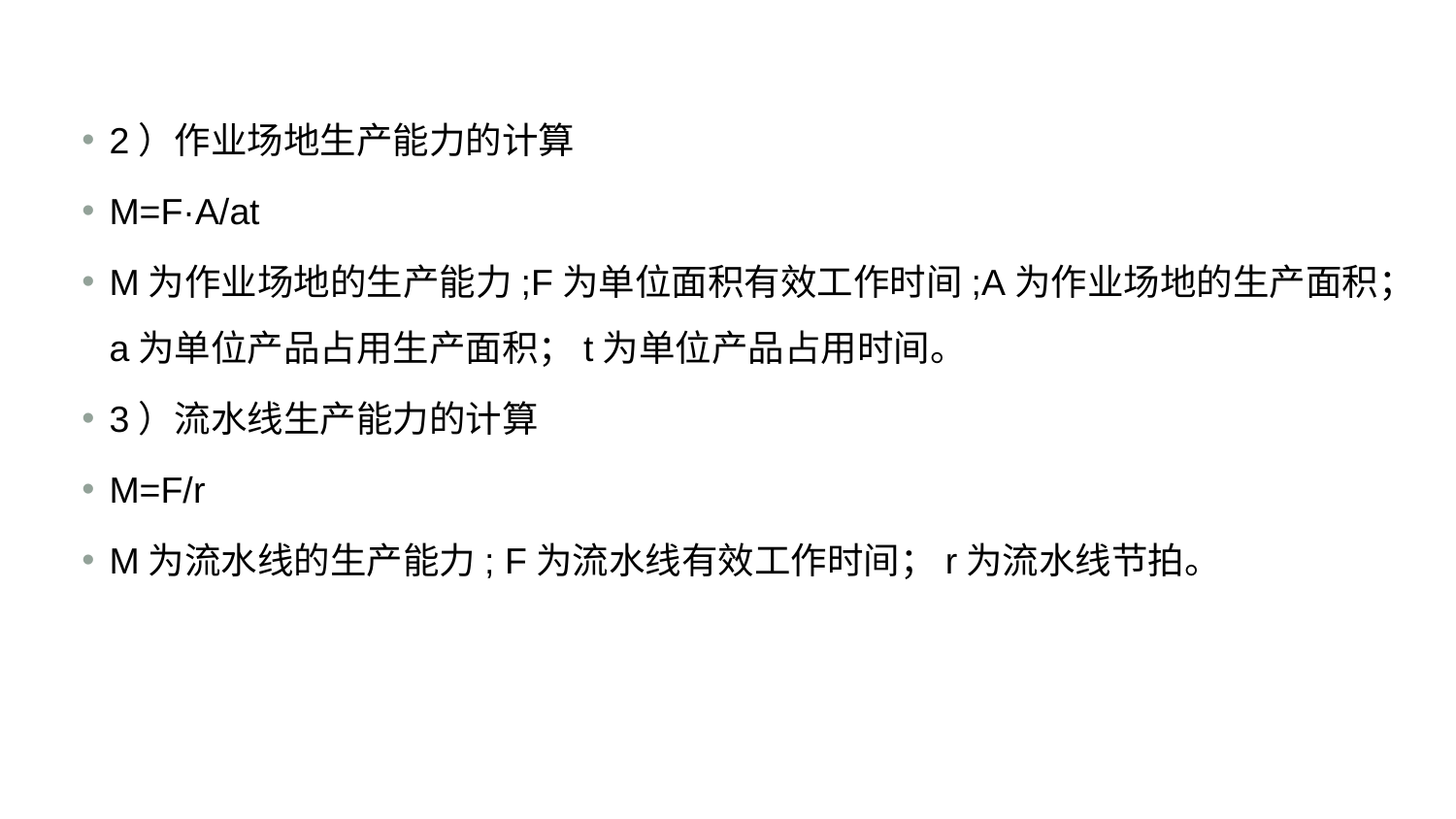

#
2）作业场地生产能力的计算
M=F·A/at
M为作业场地的生产能力;F为单位面积有效工作时间;A为作业场地的生产面积；a为单位产品占用生产面积；t为单位产品占用时间。
3）流水线生产能力的计算
M=F/r
M为流水线的生产能力; F为流水线有效工作时间；r为流水线节拍。